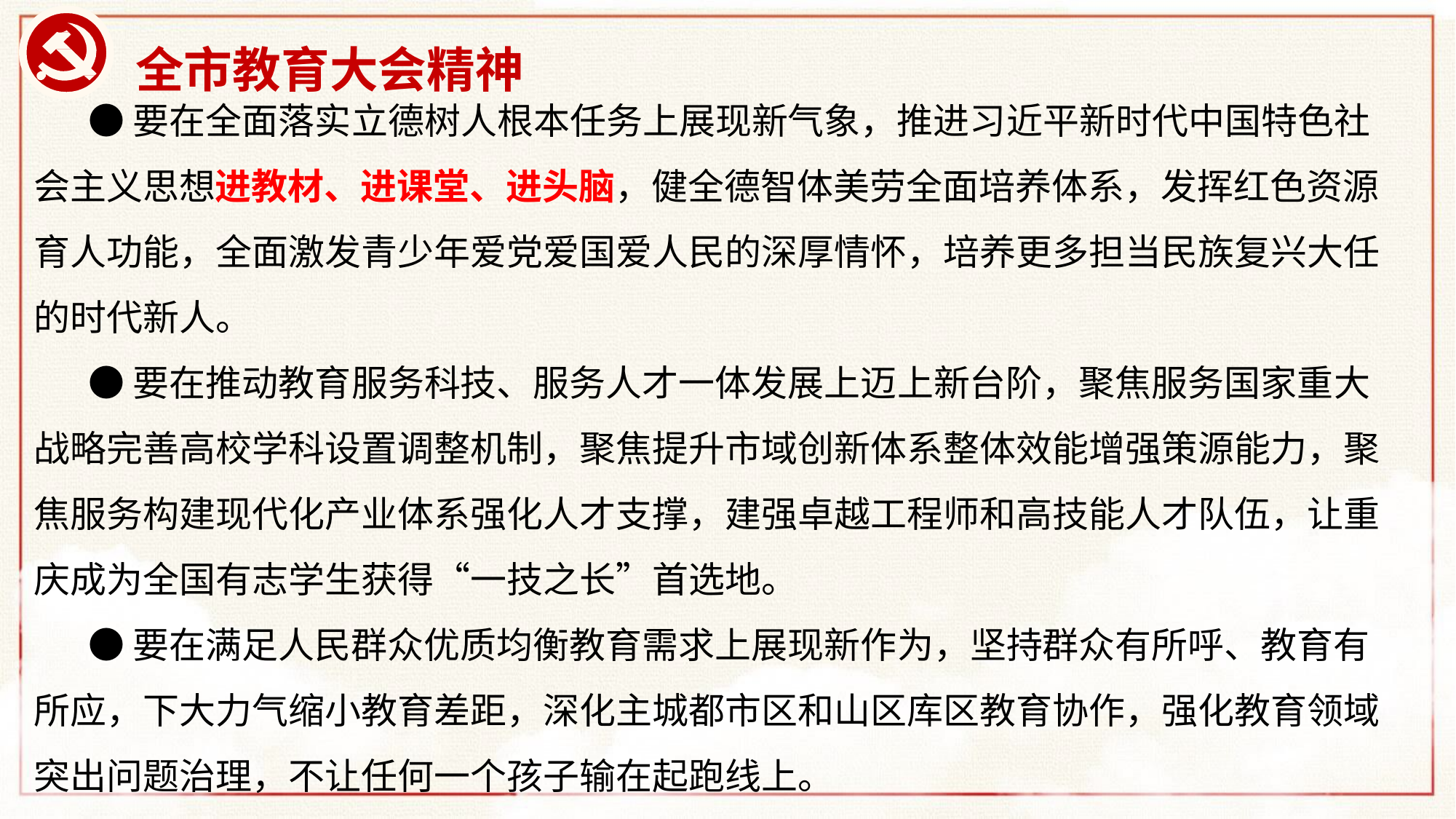

# 全市教育大会精神
●要在全面落实立德树人根本任务上展现新气象，推进习近平新时代中国特色社会主义思想进教材、进课堂、进头脑，健全德智体美劳全面培养体系，发挥红色资源育人功能，全面激发青少年爱党爱国爱人民的深厚情怀，培养更多担当民族复兴大任的时代新人。
●要在推动教育服务科技、服务人才一体发展上迈上新台阶，聚焦服务国家重大战略完善高校学科设置调整机制，聚焦提升市域创新体系整体效能增强策源能力，聚焦服务构建现代化产业体系强化人才支撑，建强卓越工程师和高技能人才队伍，让重庆成为全国有志学生获得“一技之长”首选地。
●要在满足人民群众优质均衡教育需求上展现新作为，坚持群众有所呼、教育有所应，下大力气缩小教育差距，深化主城都市区和山区库区教育协作，强化教育领域突出问题治理，不让任何一个孩子输在起跑线上。